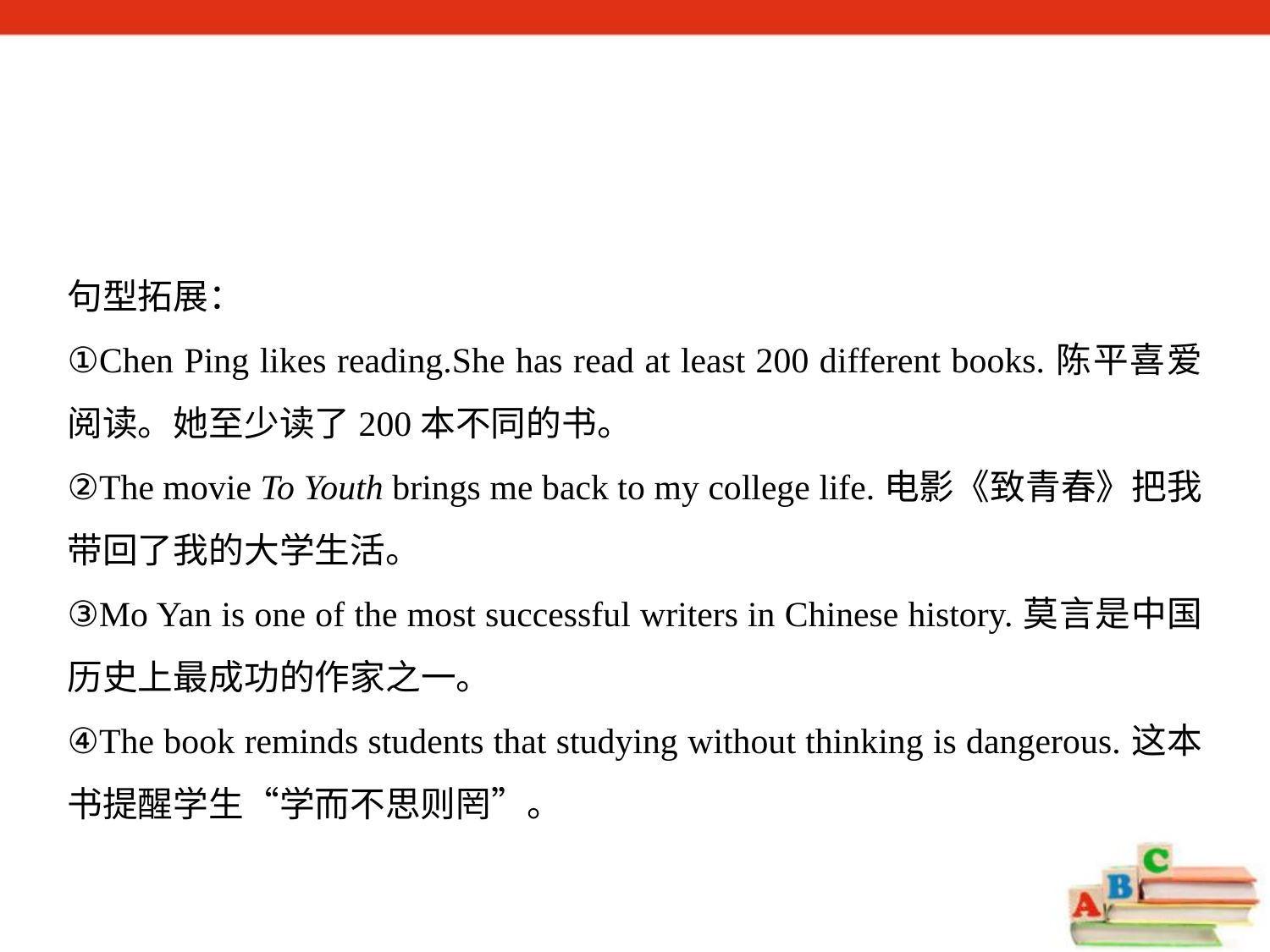

句型拓展：
①Chen Ping likes reading.She has read at least 200 different books.陈平喜爱阅读。她至少读了200本不同的书。
②The movie To Youth brings me back to my college life.电影《致青春》把我带回了我的大学生活。
③Mo Yan is one of the most successful writers in Chinese history.莫言是中国历史上最成功的作家之一。
④The book reminds students that studying without thinking is dangerous.这本书提醒学生“学而不思则罔”。